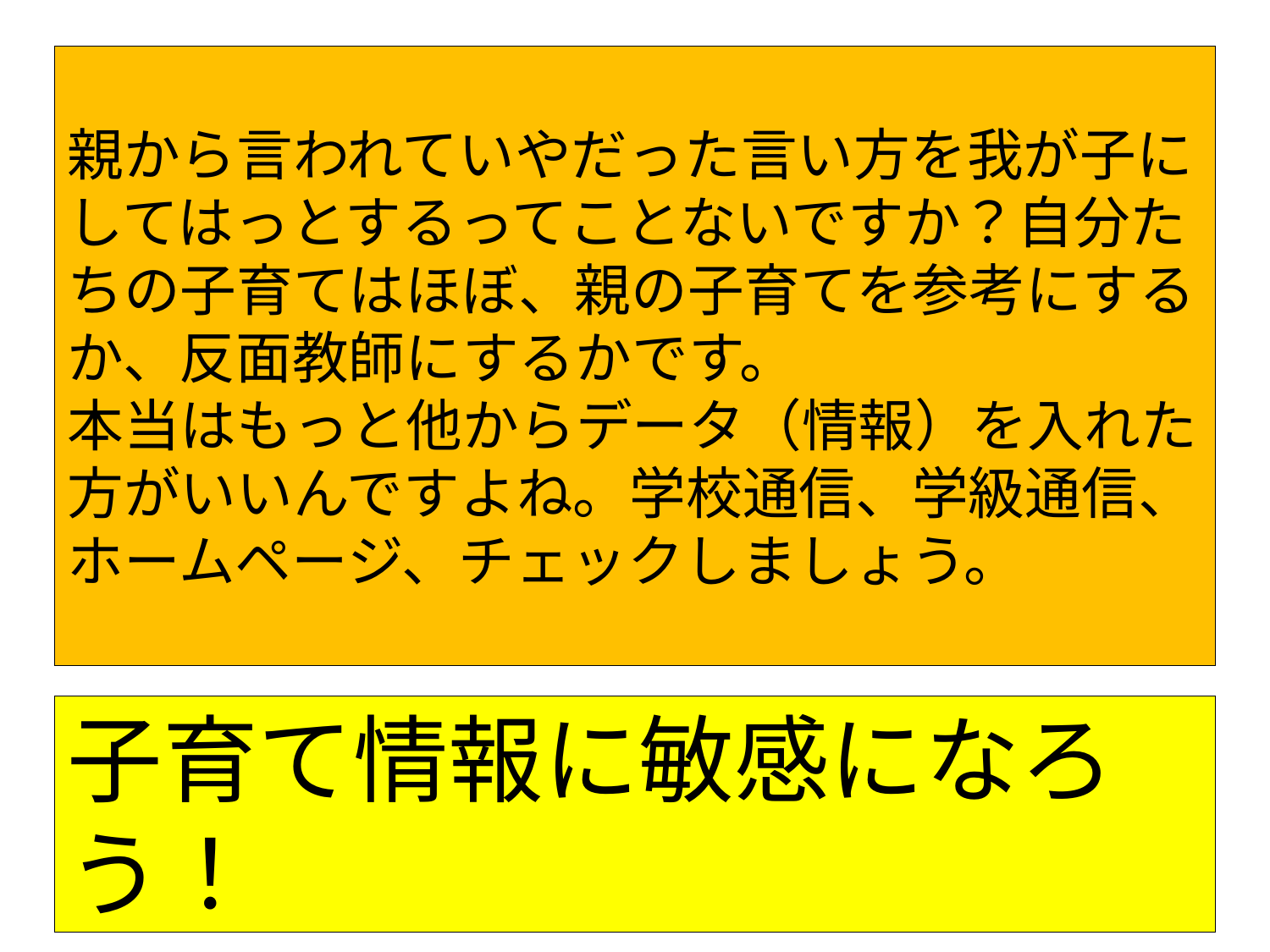

親から言われていやだった言い方を我が子にしてはっとするってことないですか？自分たちの子育てはほぼ、親の子育てを参考にするか、反面教師にするかです。
本当はもっと他からデータ（情報）を入れた方がいいんですよね。学校通信、学級通信、ホームページ、チェックしましょう。
子育て情報に敏感になろう！
8